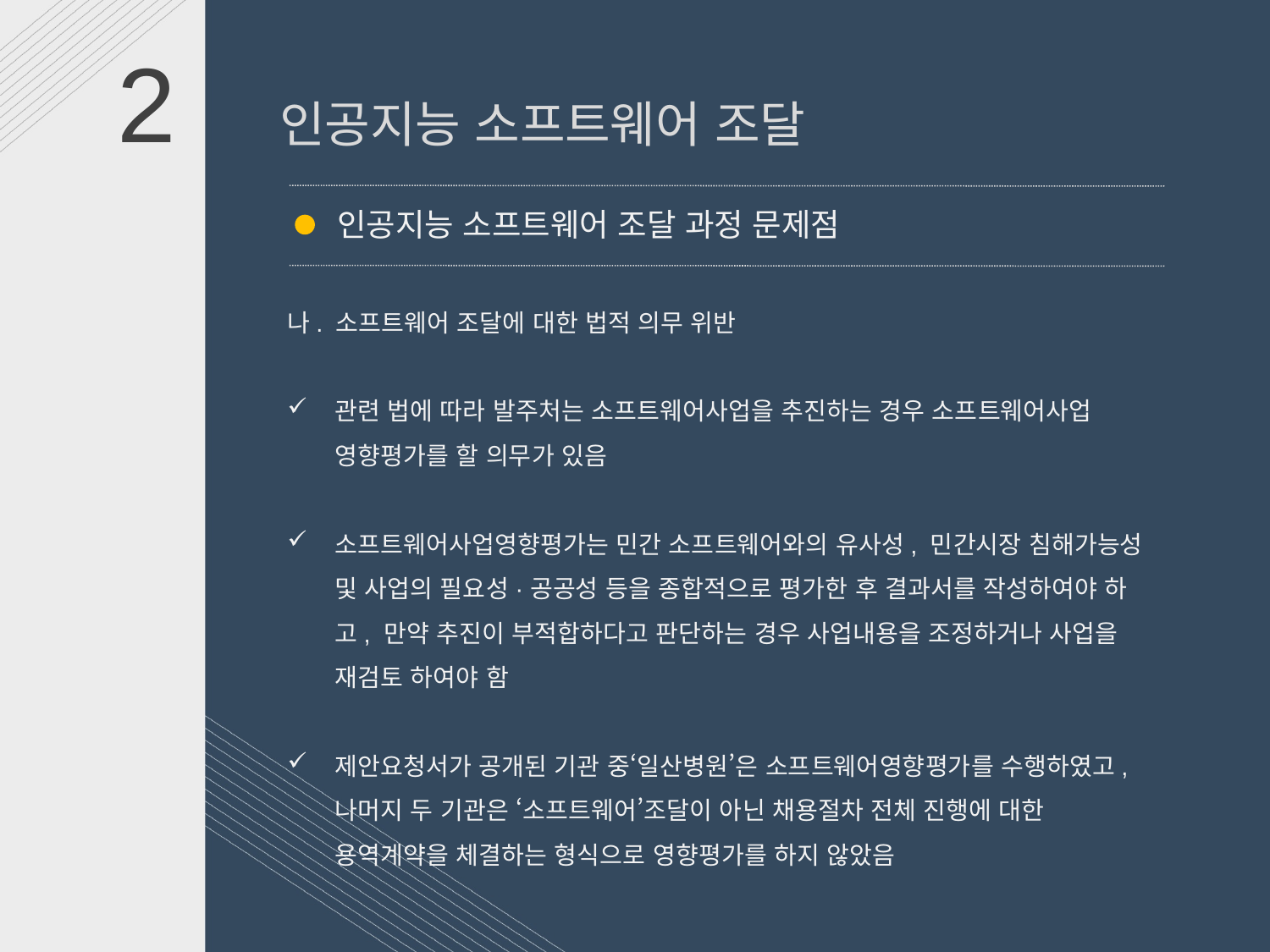

2    인공지능 소프트웨어 조달
인공지능 소프트웨어 조달 과정 문제점

나. 소프트웨어 조달에 대한 법적 의무 위반

관련 법에 따라 발주처는 소프트웨어사업을 추진하는 경우 소프트웨어사업 영향평가를 할 의무가 있음

소프트웨어사업영향평가는 민간 소프트웨어와의 유사성, 민간시장 침해가능성 및 사업의 필요성 ∙ 공공성 등을 종합적으로 평가한 후 결과서를 작성하여야 하고, 만약 추진이 부적합하다고 판단하는 경우 사업내용을 조정하거나 사업을 재검토 하여야 함

제안요청서가 공개된 기관 중‘일산병원’은 소프트웨어영향평가를 수행하였고, 나머지 두 기관은 ‘소프트웨어’조달이 아닌 채용절차 전체 진행에 대한 용역계약을 체결하는 형식으로 영향평가를 하지 않았음